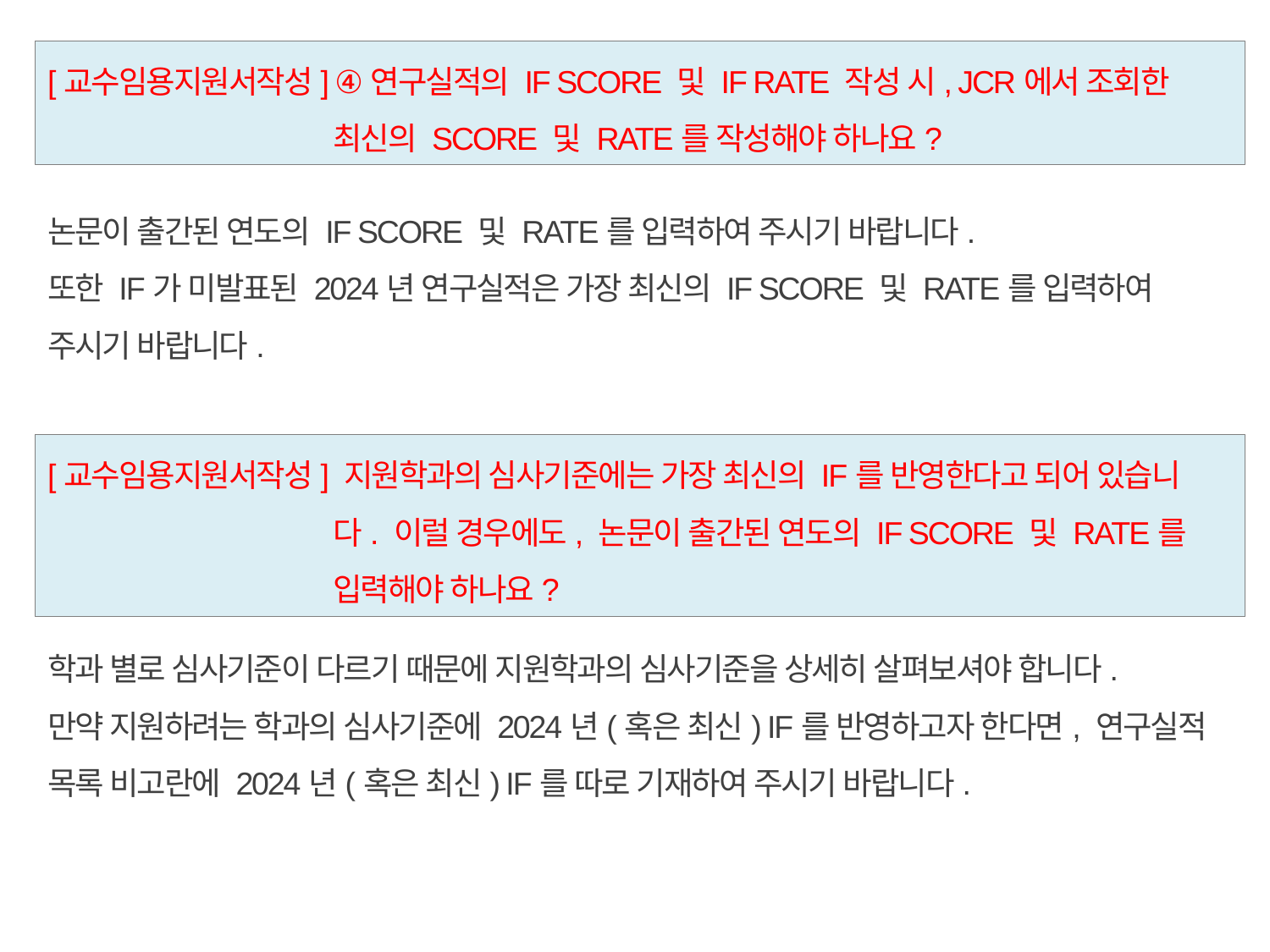

[교수임용지원서작성] ④연구실적의 IF SCORE 및 IF RATE 작성 시, JCR에서 조회한 최신의 SCORE 및 RATE를 작성해야 하나요?

논문이 출간된 연도의 IF SCORE 및 RATE를 입력하여 주시기 바랍니다.
또한 IF가 미발표된 2024년 연구실적은 가장 최신의 IF SCORE 및 RATE를 입력하여 주시기 바랍니다.
[교수임용지원서작성] 지원학과의 심사기준에는 가장 최신의 IF를 반영한다고 되어 있습니다. 이럴 경우에도, 논문이 출간된 연도의 IF SCORE 및 RATE를 입력해야 하나요?

학과 별로 심사기준이 다르기 때문에 지원학과의 심사기준을 상세히 살펴보셔야 합니다.
만약 지원하려는 학과의 심사기준에 2024년(혹은 최신) IF를 반영하고자 한다면, 연구실적 목록 비고란에 2024년(혹은 최신) IF를 따로 기재하여 주시기 바랍니다.